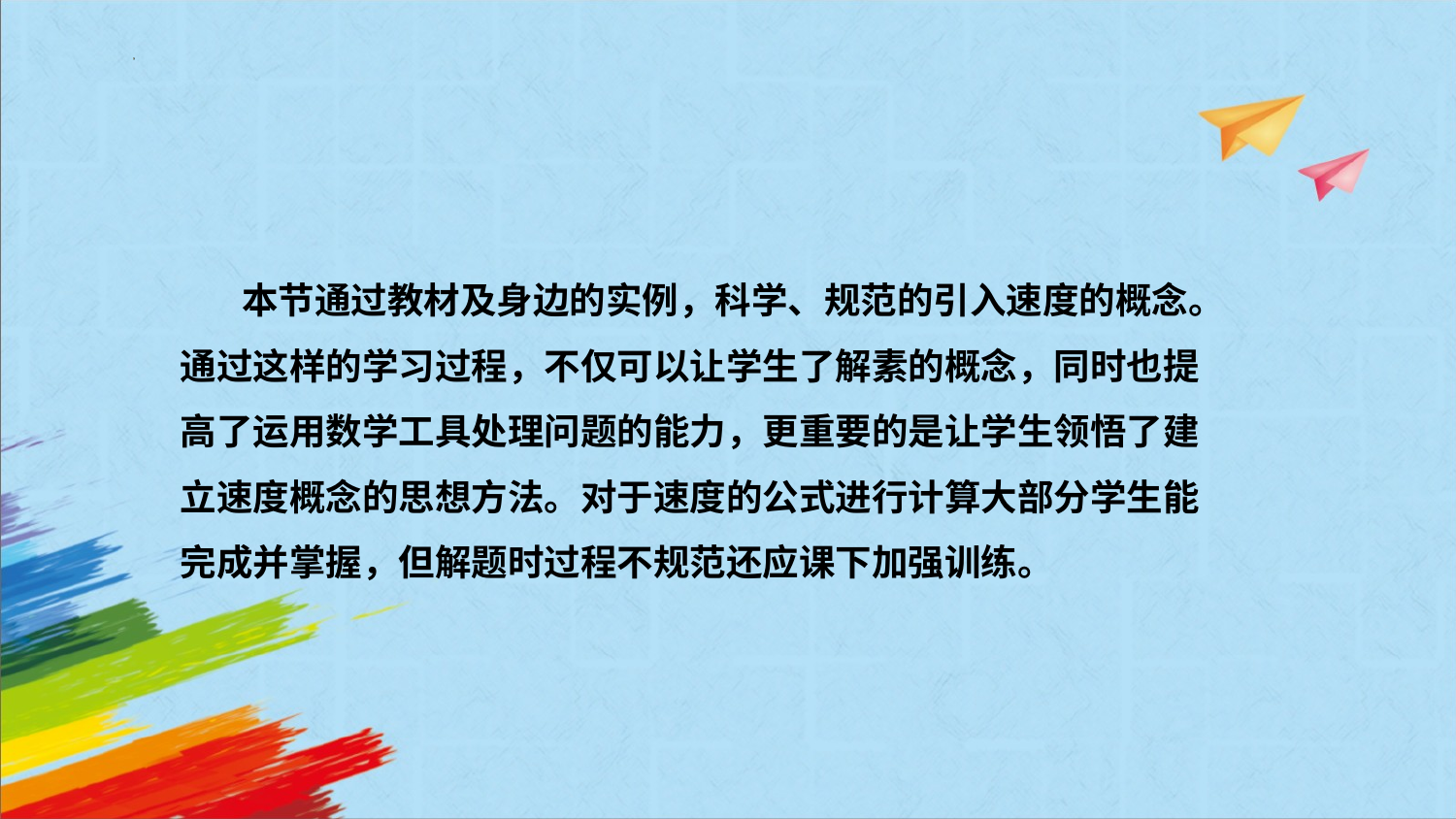

本节通过教材及身边的实例，科学、规范的引入速度的概念。通过这样的学习过程，不仅可以让学生了解素的概念，同时也提高了运用数学工具处理问题的能力，更重要的是让学生领悟了建立速度概念的思想方法。对于速度的公式进行计算大部分学生能完成并掌握，但解题时过程不规范还应课下加强训练。